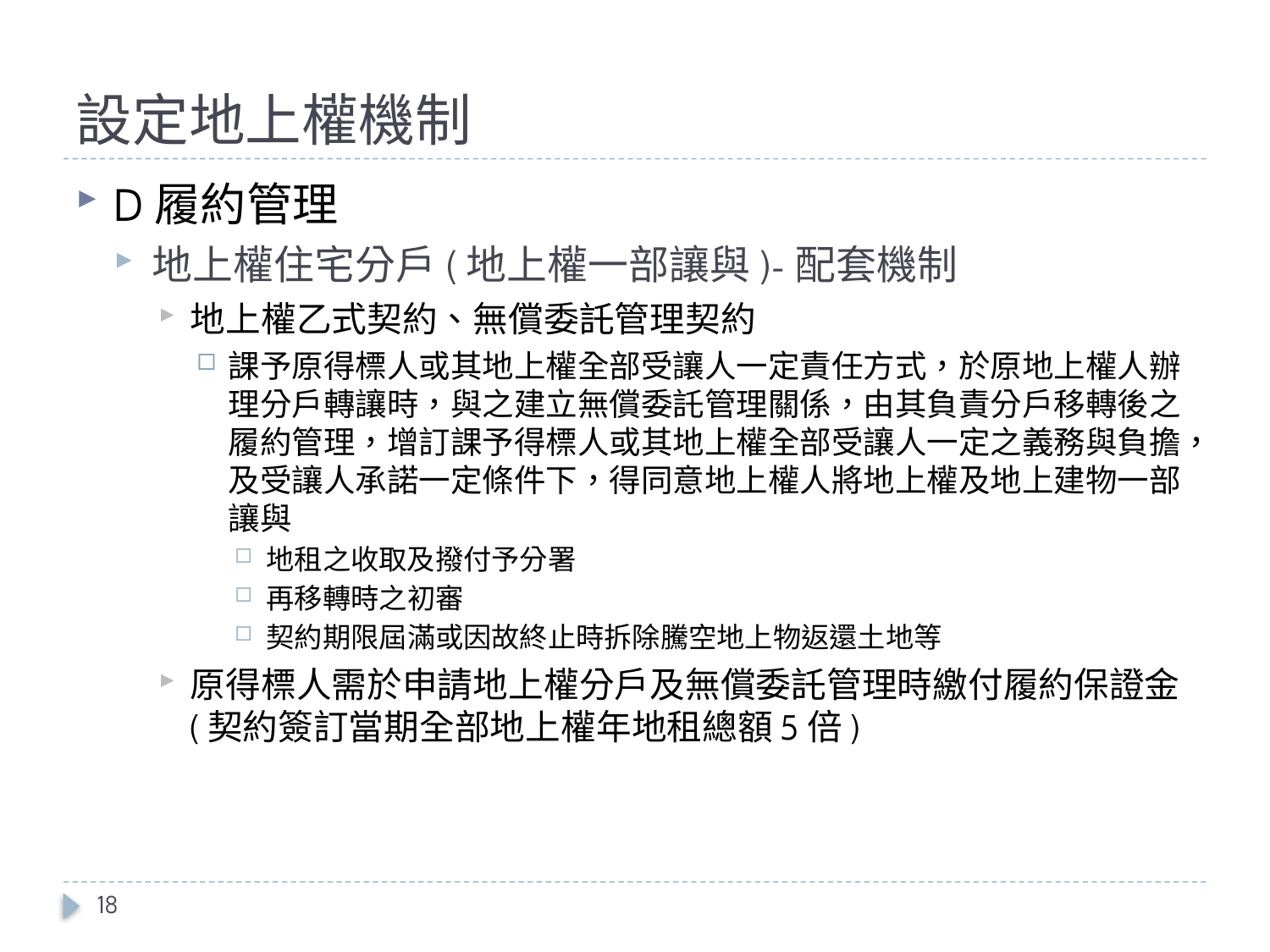

# 設定地上權機制
D履約管理
地上權住宅分戶(地上權一部讓與)-配套機制
地上權乙式契約、無償委託管理契約
課予原得標人或其地上權全部受讓人一定責任方式，於原地上權人辦理分戶轉讓時，與之建立無償委託管理關係，由其負責分戶移轉後之履約管理，增訂課予得標人或其地上權全部受讓人一定之義務與負擔，及受讓人承諾一定條件下，得同意地上權人將地上權及地上建物一部讓與
地租之收取及撥付予分署
再移轉時之初審
契約期限屆滿或因故終止時拆除騰空地上物返還土地等
原得標人需於申請地上權分戶及無償委託管理時繳付履約保證金(契約簽訂當期全部地上權年地租總額5倍)

18